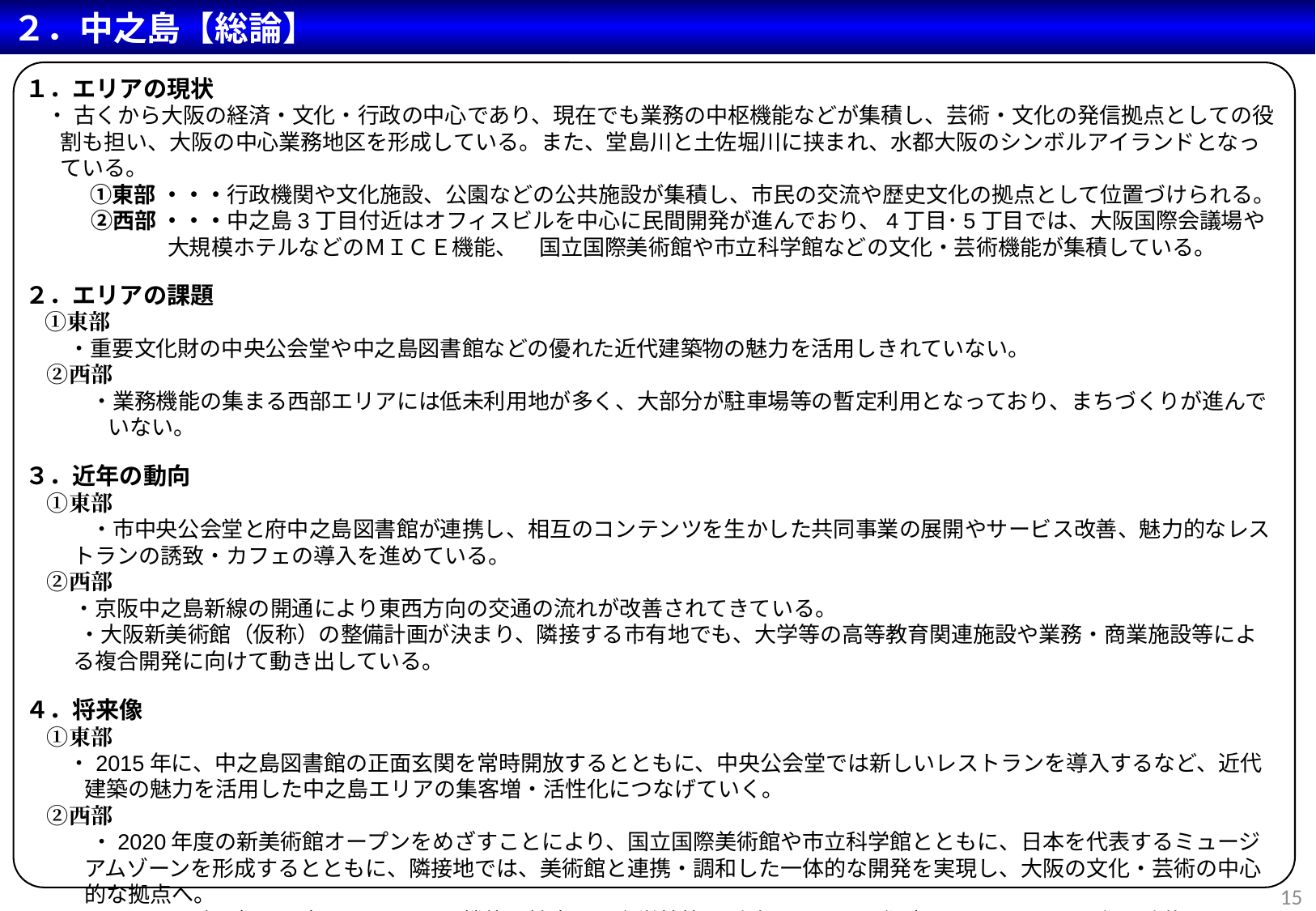

２．中之島【総論】

１．エリアの現状
　・ 古くから大阪の経済・文化・行政の中心であり、現在でも業務の中枢機能などが集積し、芸術・文化の発信拠点としての役割も担い、大阪の中心業務地区を形成している。また、堂島川と土佐堀川に挟まれ、水都大阪のシンボルアイランドとなっている。
　　　①東部 ・・・行政機関や文化施設、公園などの公共施設が集積し、市民の交流や歴史文化の拠点として位置づけられる。
　　　②西部 ・・・中之島3丁目付近はオフィスビルを中心に民間開発が進んでおり、4丁目･5丁目では、大阪国際会議場や大規模ホテルなどのＭＩＣＥ機能、　国立国際美術館や市立科学館などの文化・芸術機能が集積している。

２．エリアの課題
　①東部
　　・重要文化財の中央公会堂や中之島図書館などの優れた近代建築物の魅力を活用しきれていない。
　②西部
　　　・業務機能の集まる西部エリアには低未利用地が多く、大部分が駐車場等の暫定利用となっており、まちづくりが進んでいない。

３．近年の動向
　①東部
　　　・市中央公会堂と府中之島図書館が連携し、相互のコンテンツを生かした共同事業の展開やサービス改善、魅力的なレストランの誘致・カフェの導入を進めている。
　②西部
　　 ・京阪中之島新線の開通により東西方向の交通の流れが改善されてきている。
　　  ・大阪新美術館（仮称）の整備計画が決まり、隣接する市有地でも、大学等の高等教育関連施設や業務・商業施設等による複合開発に向けて動き出している。

４．将来像
　①東部
　　・2015年に、中之島図書館の正面玄関を常時開放するとともに、中央公会堂では新しいレストランを導入するなど、近代建築の魅力を活用した中之島エリアの集客増・活性化につなげていく。
　②西部
　　　・2020年度の新美術館オープンをめざすことにより、国立国際美術館や市立科学館とともに、日本を代表するミュージアムゾーンを形成するとともに、隣接地では、美術館と連携・調和した一体的な開発を実現し、大阪の文化・芸術の中心的な拠点へ。
　　　・さらに西部（5丁目）では、MICE機能の拡充や国際学校等の誘致により、国際ゾーンとして民間開発を誘導。4丁目・5丁目が一体となり、大阪の文化・芸術・国際交流のセンターへ。
15